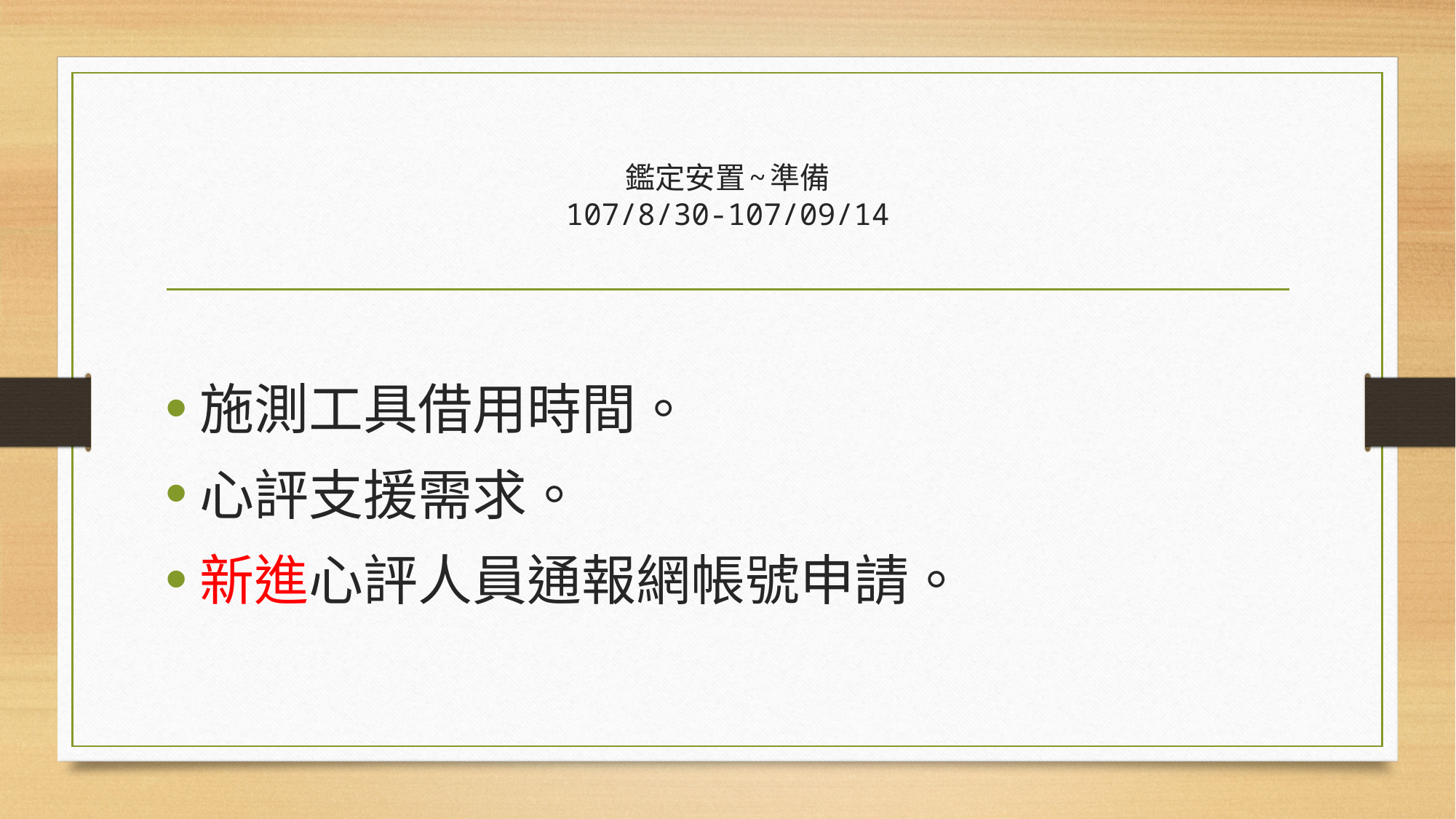

# 鑑定安置~準備 107/8/30-107/09/14

施測工具借用時間。
心評支援需求。
新進心評人員通報網帳號申請。